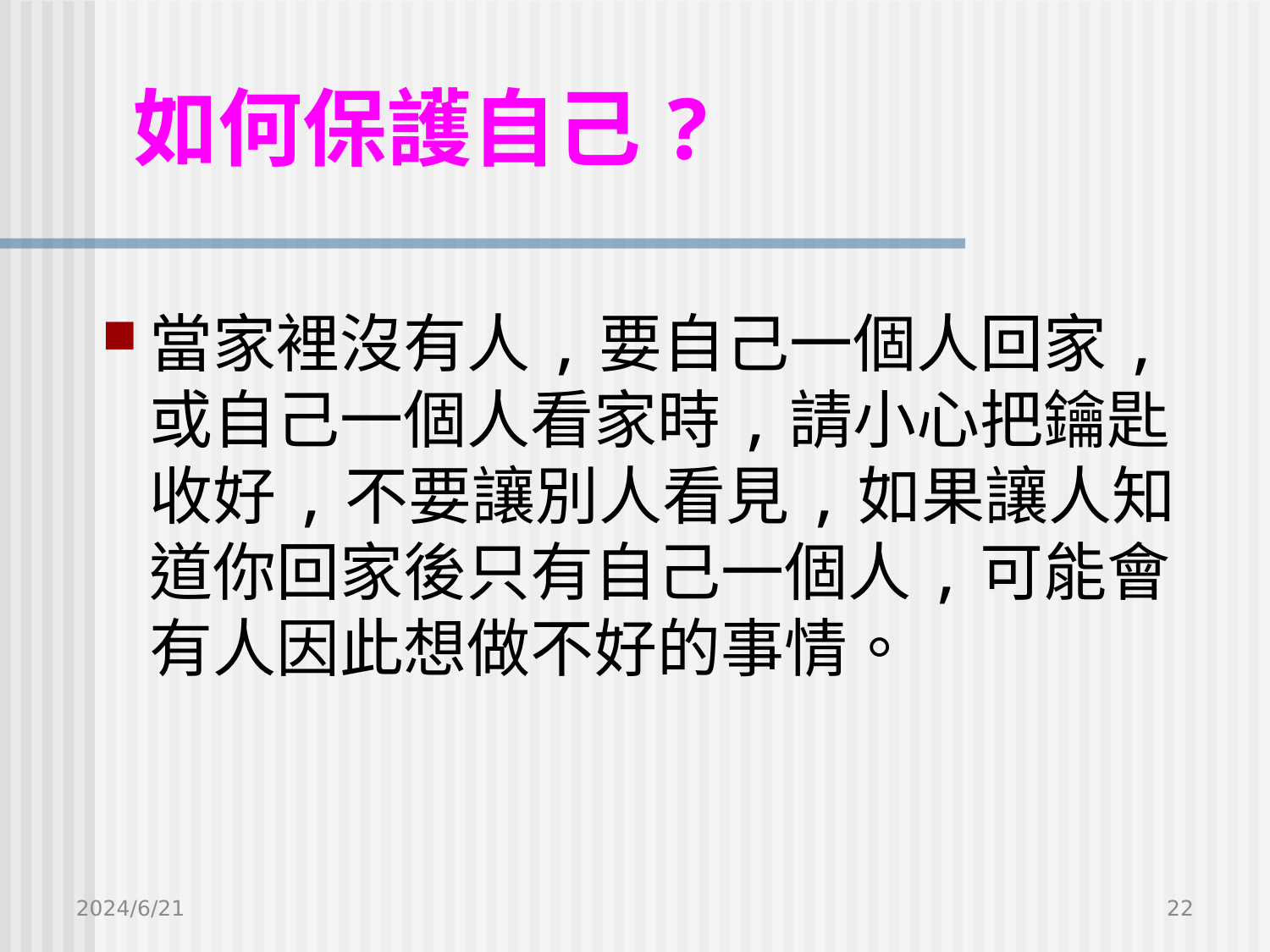

# 如何保護自己?
當家裡沒有人,要自己一個人回家,或自己一個人看家時,請小心把鑰匙收好,不要讓別人看見,如果讓人知道你回家後只有自己一個人,可能會有人因此想做不好的事情。

2024/6/21
22